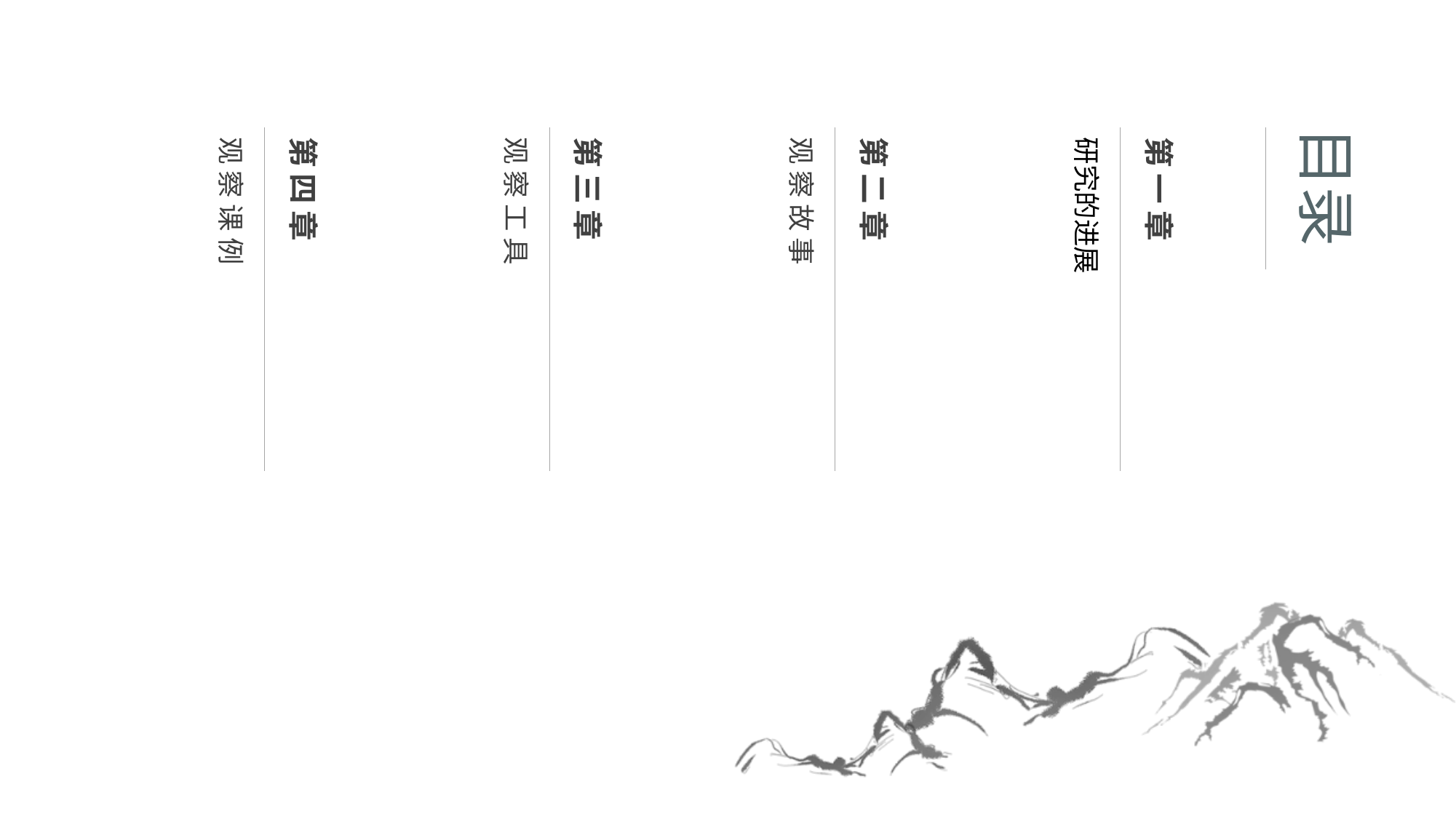

目录
观察课例
第四章
观察工具
第三章
观察故事
第二章
研究的进展

第一章